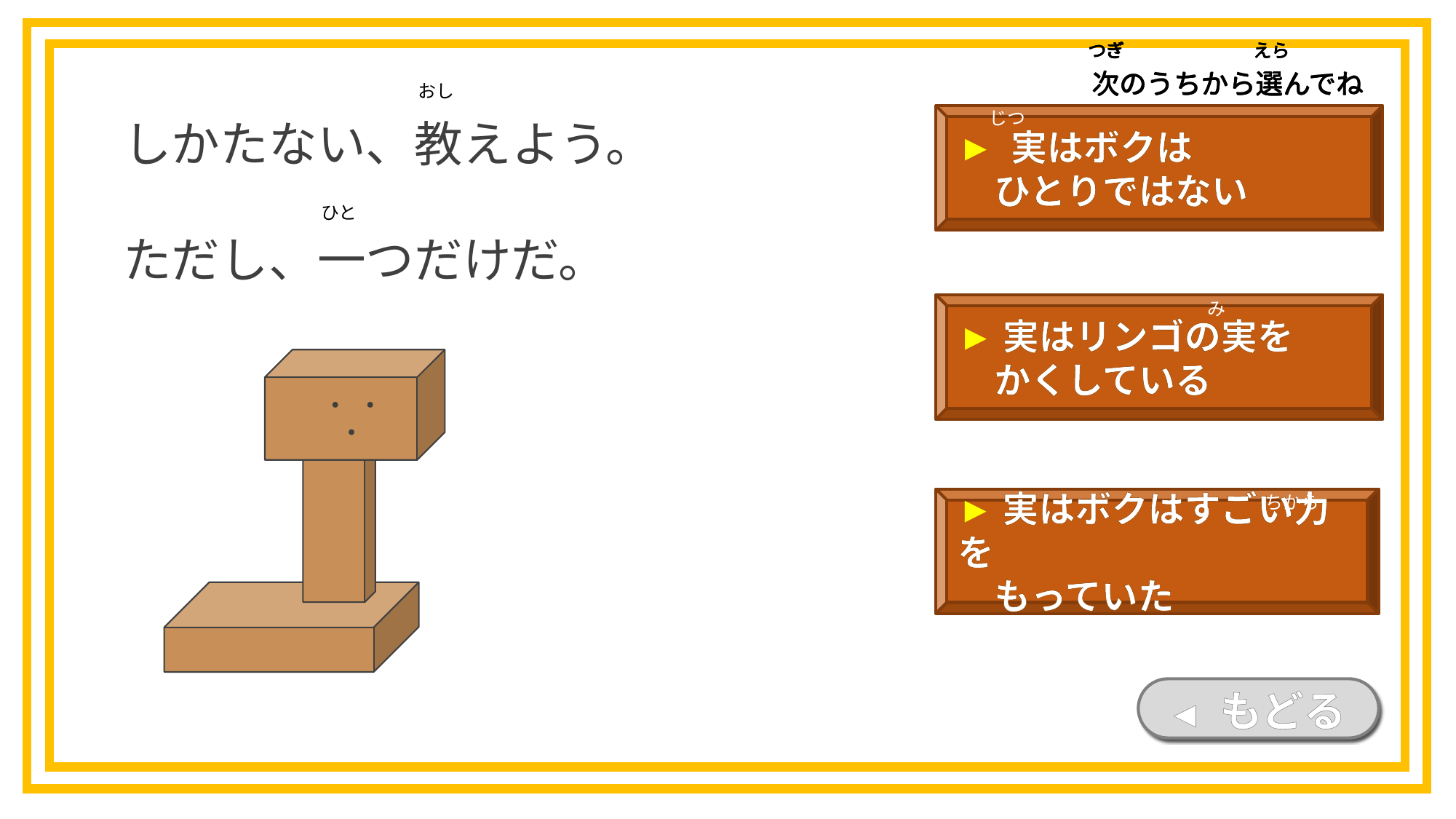

つぎ
えら
次のうちから選んでね
つぎ
えら
次のうちから選んでね
つぎ
えら
次のうちから選んでね
つぎ
えら
次のうちから選んでね

しかたない、教えよう。
ただし、一つだけだ。
おし
じつ
► 実はボクは
　ひとりではない
ひと
み
►実はリンゴの実を
　かくしている

ちから
►実はボクはすごい力を
　もっていた

◄ もどる